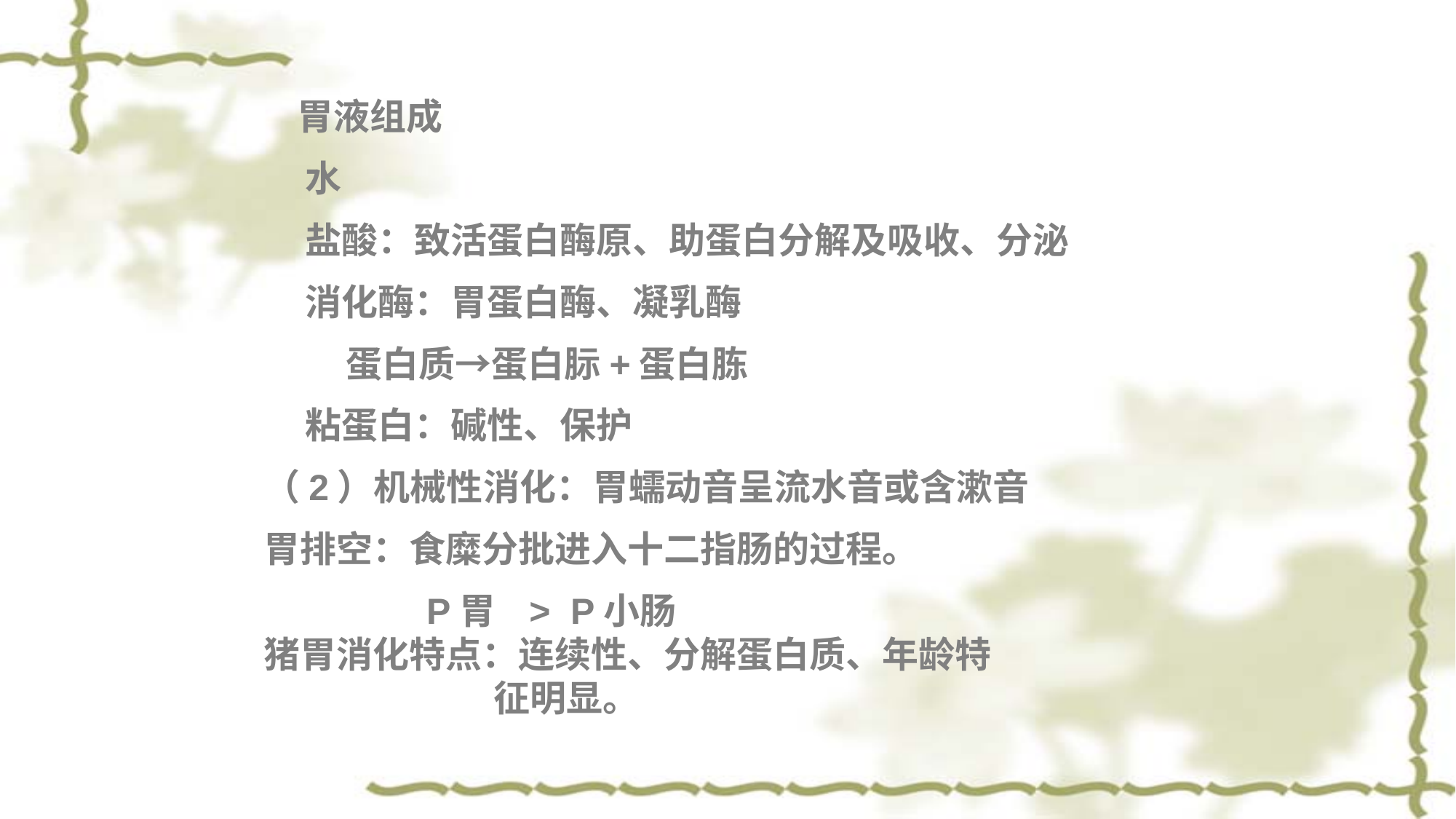

胃液组成
    水
    盐酸：致活蛋白酶原、助蛋白分解及吸收、分泌
    消化酶：胃蛋白酶、凝乳酶
         蛋白质→蛋白䏡+蛋白胨
    粘蛋白：碱性、保护
（2）机械性消化：胃蠕动音呈流水音或含漱音
胃排空：食糜分批进入十二指肠的过程。
                P胃   >  P小肠
猪胃消化特点：连续性、分解蛋白质、年龄特
                           征明显。